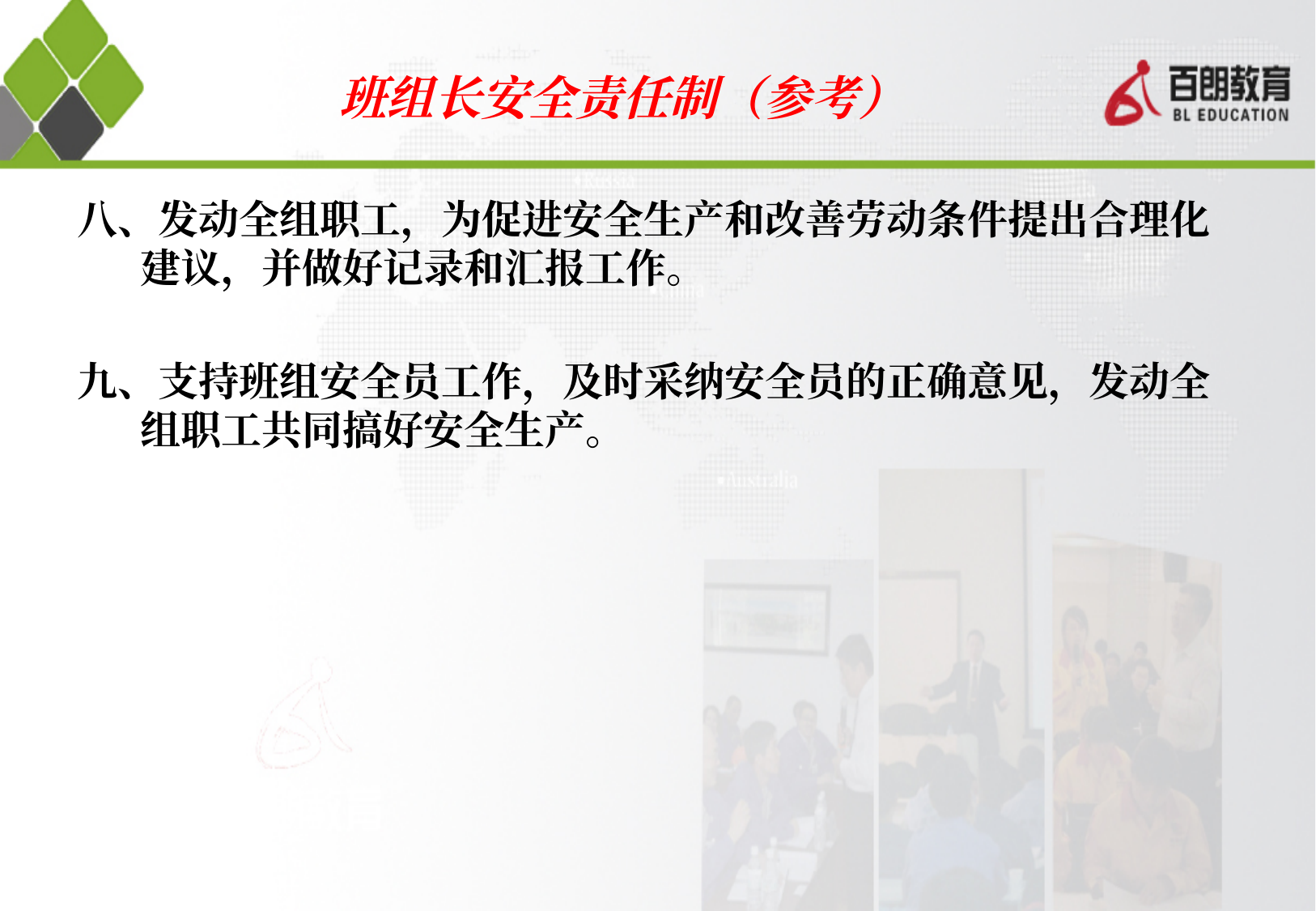

# 班组长安全责任制（参考）
八、发动全组职工，为促进安全生产和改善劳动条件提出合理化建议，并做好记录和汇报工作。

九、支持班组安全员工作，及时采纳安全员的正确意见，发动全组职工共同搞好安全生产。